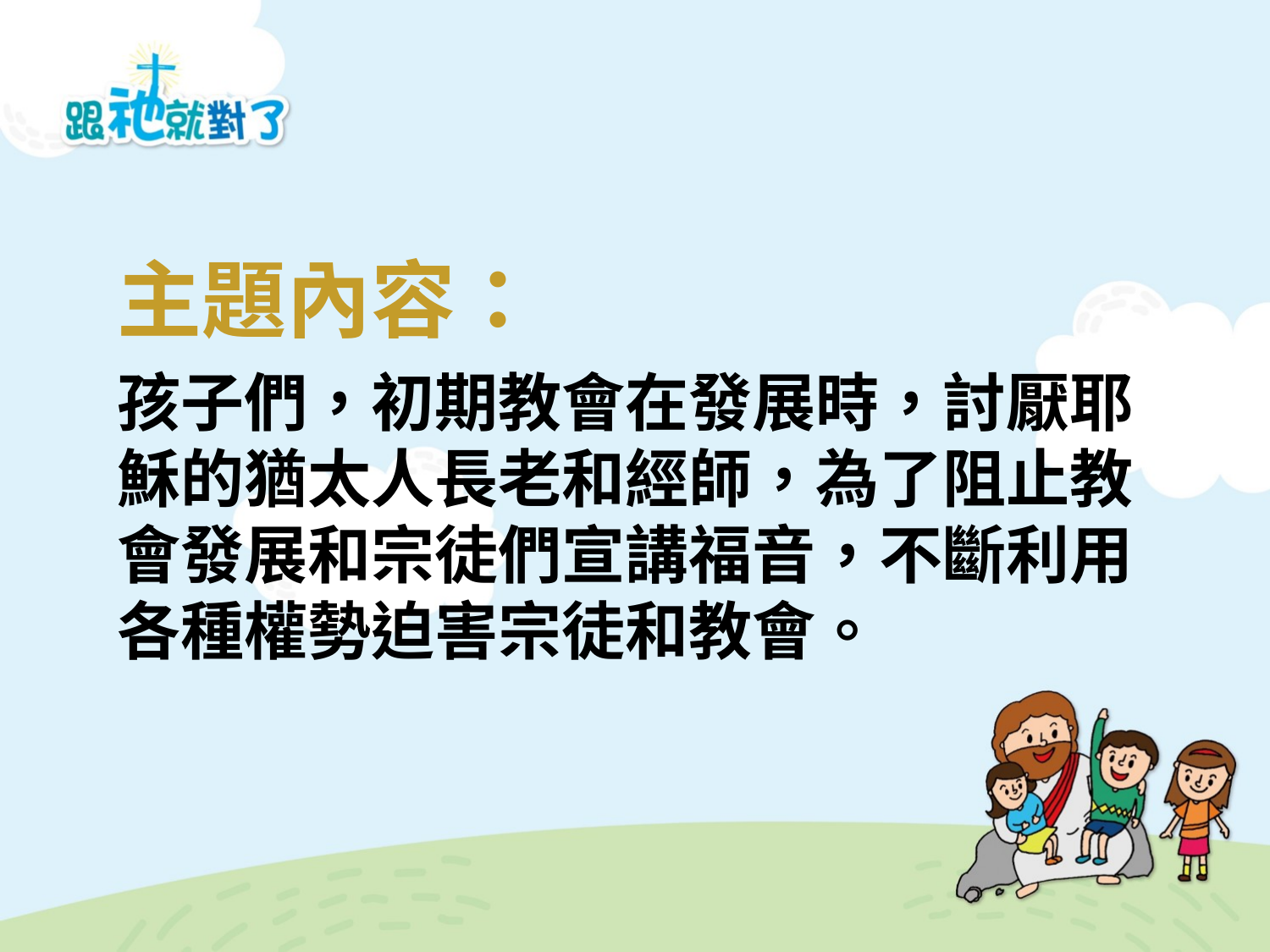

主題內容：
孩子們，初期教會在發展時，討厭耶穌的猶太人長老和經師，為了阻止教會發展和宗徒們宣講福音，不斷利用各種權勢迫害宗徒和教會。